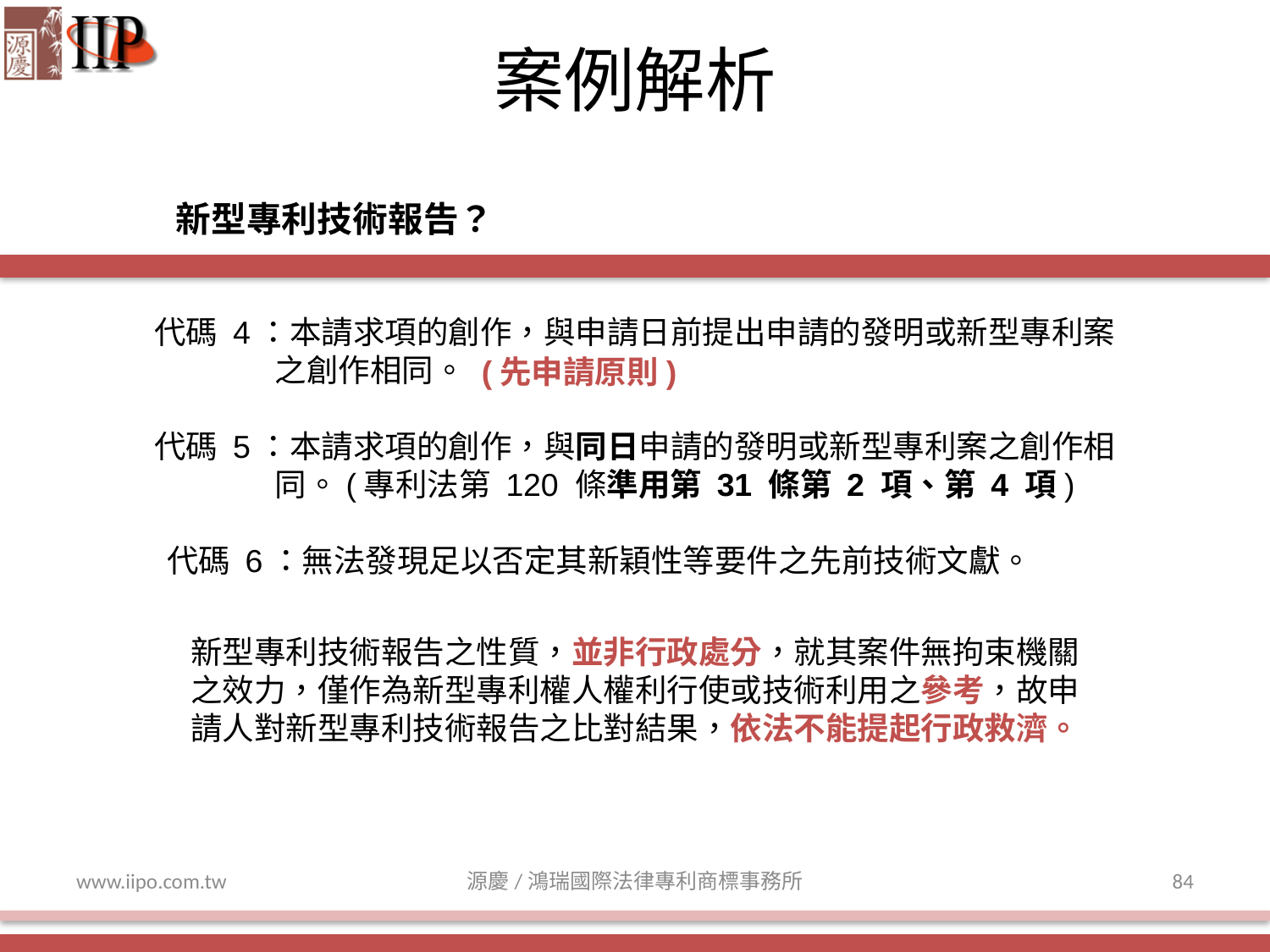

案例解析
新型專利技術報告？
代碼 4：本請求項的創作，與申請日前提出申請的發明或新型專利案
                 之創作相同。

代碼 5：本請求項的創作，與同日申請的發明或新型專利案之創作相
                 同。(專利法第 120 條準用第 31 條第 2 項、第 4 項)

  代碼 6：無法發現足以否定其新穎性等要件之先前技術文獻。
(先申請原則)
新型專利技術報告之性質，並非行政處分，就其案件無拘束機關之效力，僅作為新型專利權人權利行使或技術利用之參考，故申請人對新型專利技術報告之比對結果，依法不能提起行政救濟。
www.iipo.com.tw
源慶/鴻瑞國際法律專利商標事務所
84